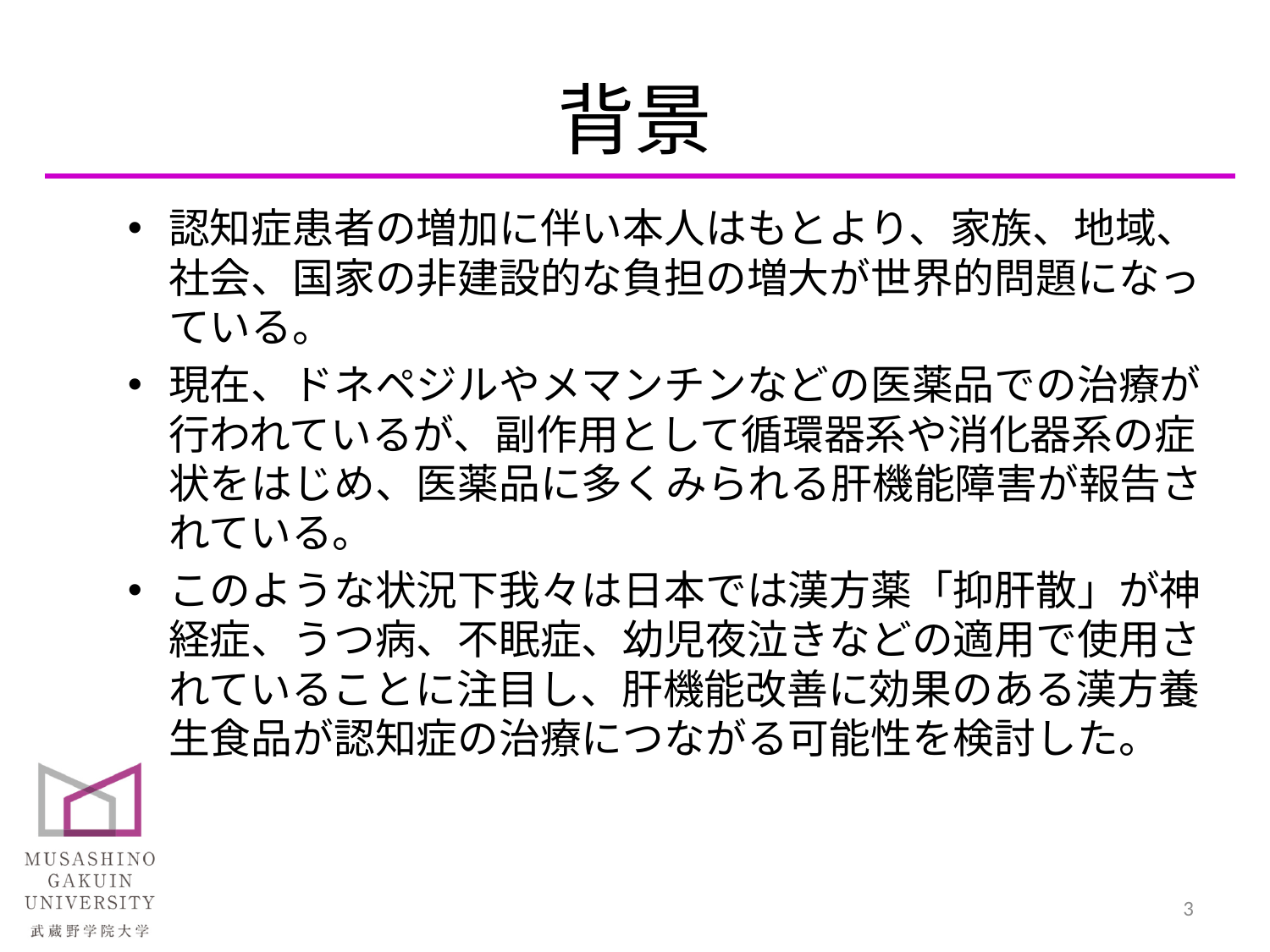

# 背景
認知症患者の増加に伴い本人はもとより、家族、地域、社会、国家の非建設的な負担の増大が世界的問題になっている。
現在、ドネペジルやメマンチンなどの医薬品での治療が行われているが、副作用として循環器系や消化器系の症状をはじめ、医薬品に多くみられる肝機能障害が報告されている。
このような状況下我々は日本では漢方薬「抑肝散」が神経症、うつ病、不眠症、幼児夜泣きなどの適用で使用されていることに注目し、肝機能改善に効果のある漢方養生食品が認知症の治療につながる可能性を検討した。

3